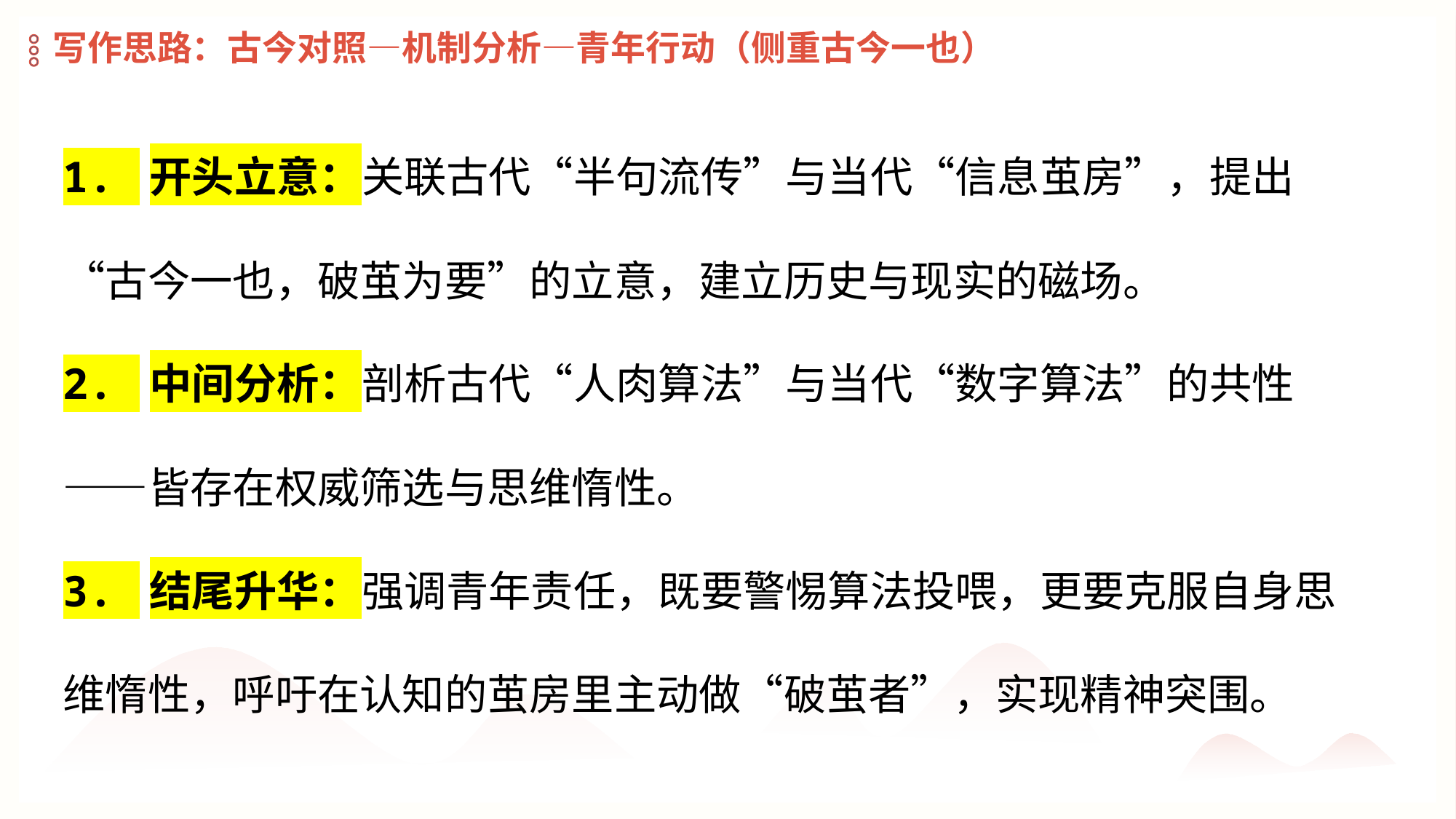

写作思路：古今对照—机制分析—青年行动（侧重古今一也）
1. 开头立意：关联古代“半句流传”与当代“信息茧房”，提出“古今一也，破茧为要”的立意，建立历史与现实的磁场。
2. 中间分析：剖析古代“人肉算法”与当代“数字算法”的共性——皆存在权威筛选与思维惰性。
3. 结尾升华：强调青年责任，既要警惕算法投喂，更要克服自身思维惰性，呼吁在认知的茧房里主动做“破茧者”，实现精神突围。